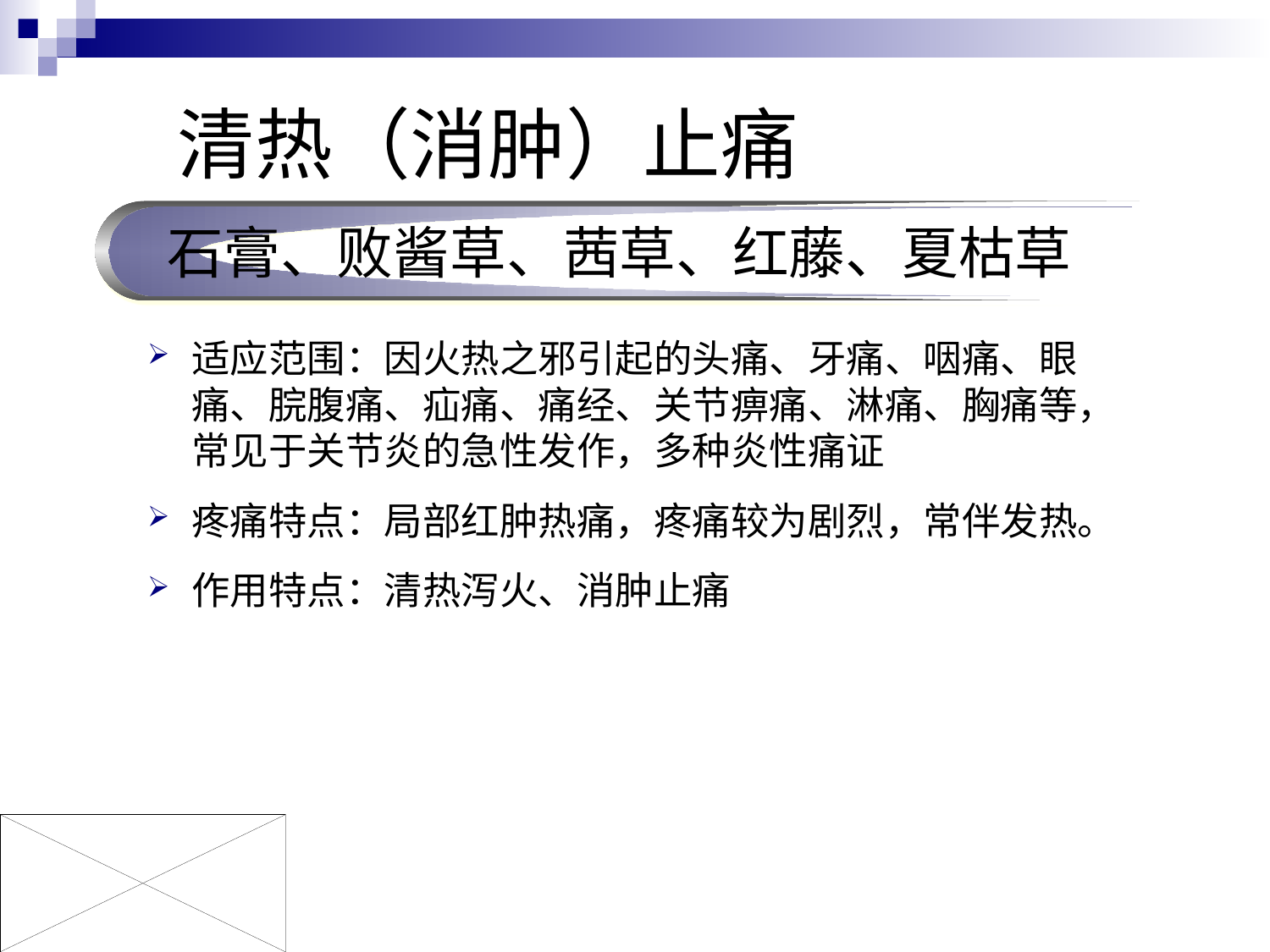

# 清热（消肿）止痛

石膏、败酱草、茜草、红藤、夏枯草
适应范围：因火热之邪引起的头痛、牙痛、咽痛、眼痛、脘腹痛、疝痛、痛经、关节痹痛、淋痛、胸痛等，常见于关节炎的急性发作，多种炎性痛证
疼痛特点：局部红肿热痛，疼痛较为剧烈，常伴发热。
作用特点：清热泻火、消肿止痛